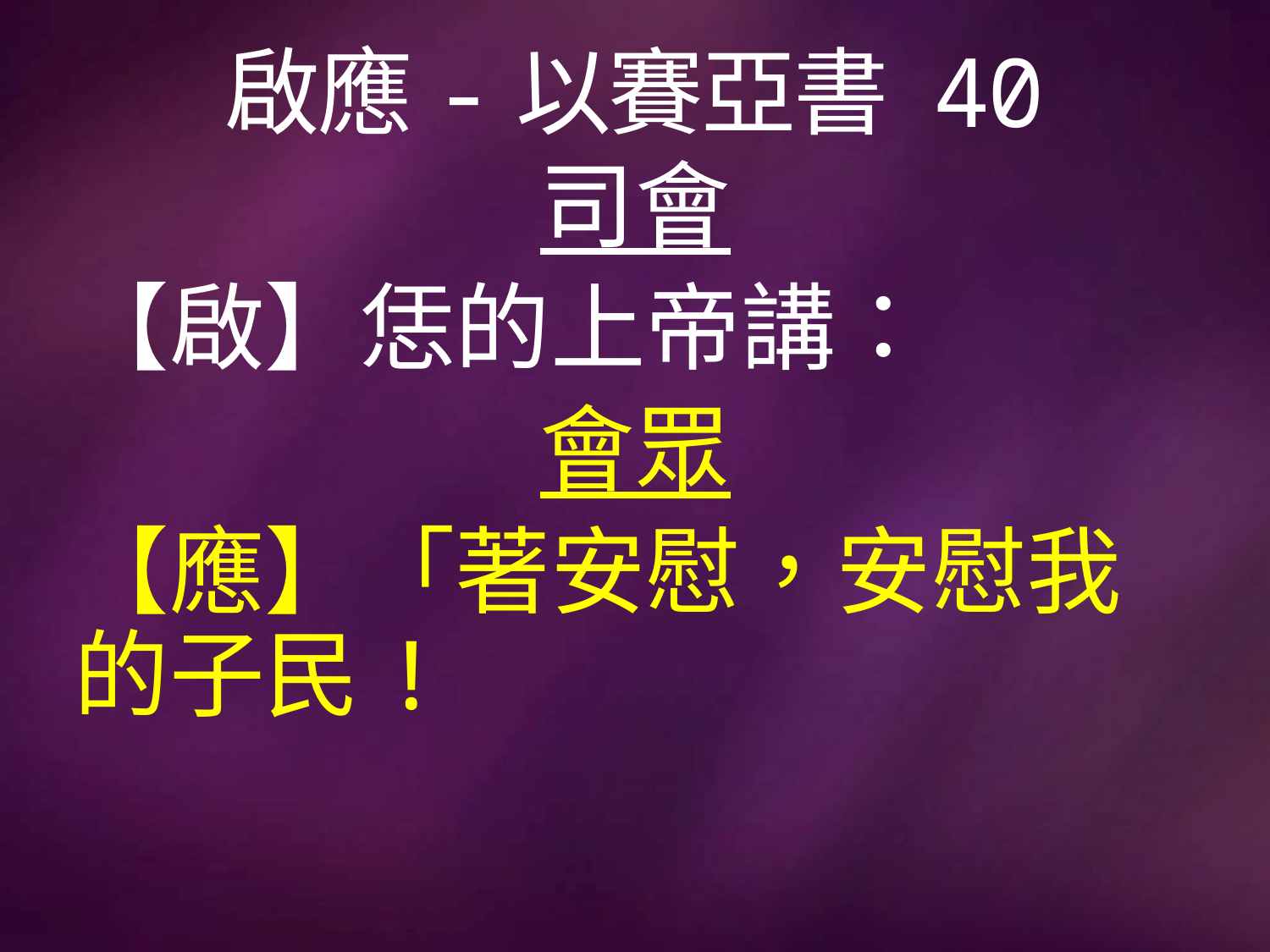

# 啟應-以賽亞書 40
司會
【啟】恁的上帝講：
會眾
【應】「著安慰，安慰我的子民!